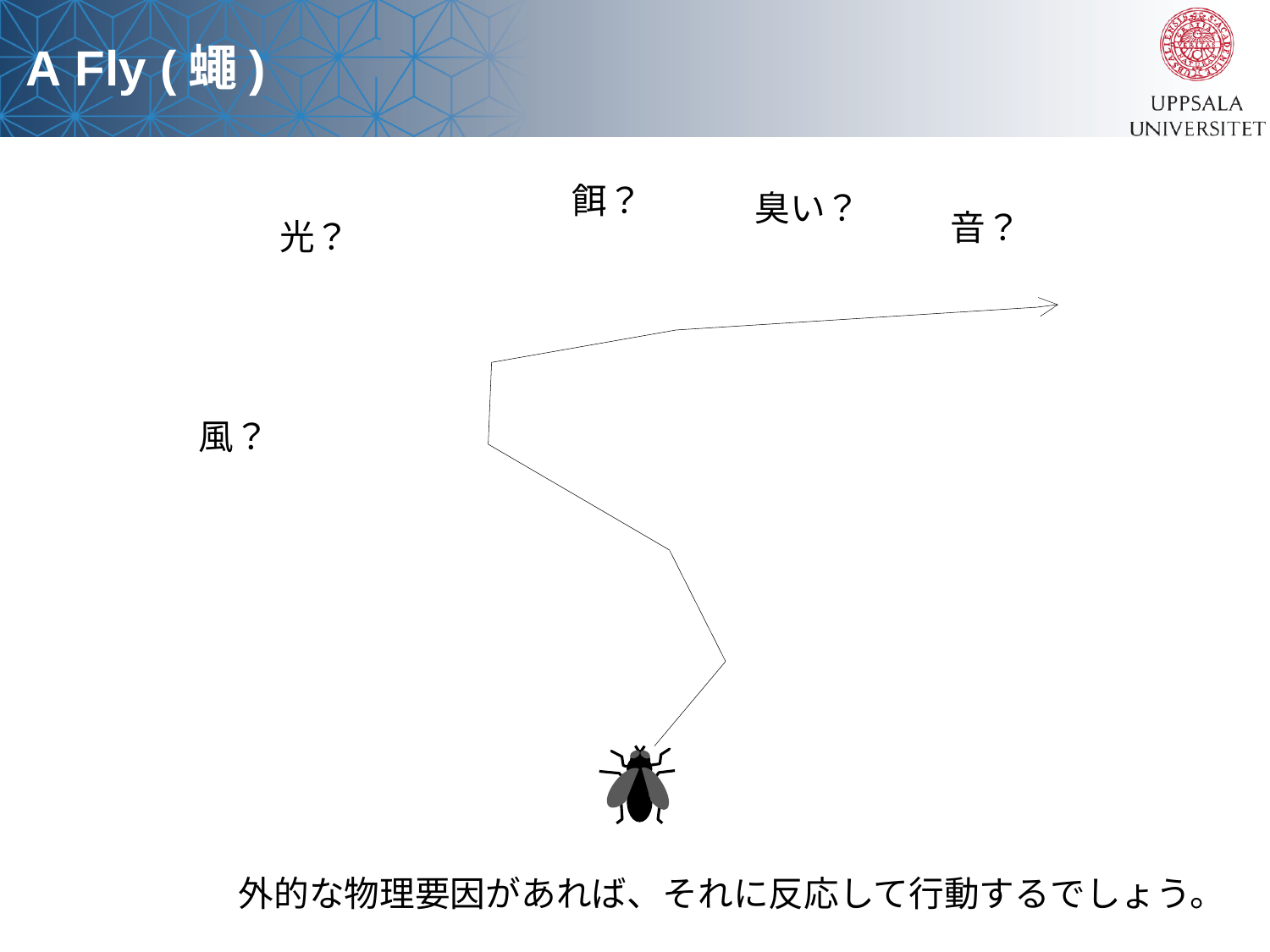

A Fly (蠅)
餌？
臭い？
音？
光？

風？

外的な物理要因があれば、それに反応して行動するでしょう。